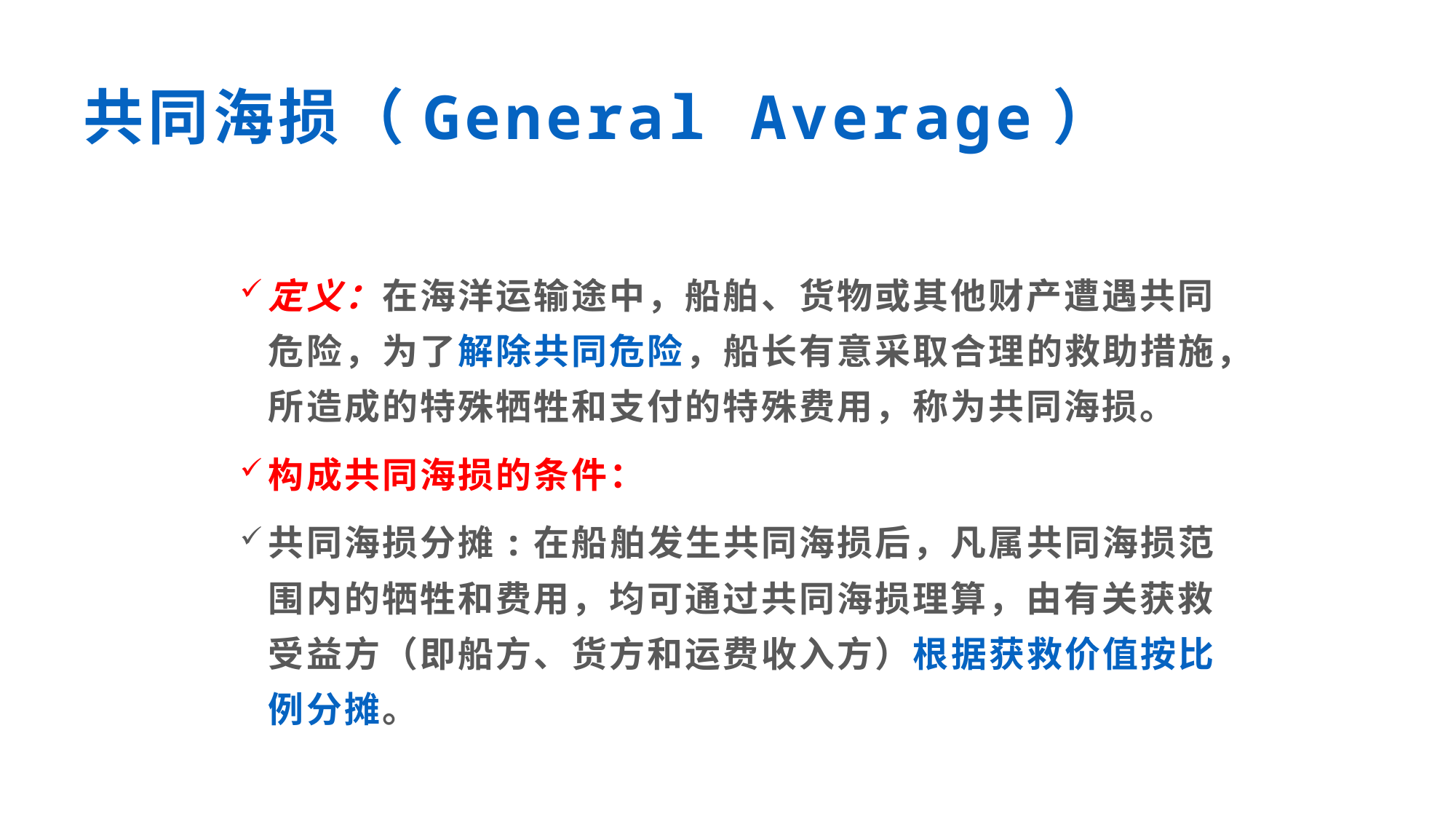

# 共同海损（General Average）
定义：在海洋运输途中，船舶、货物或其他财产遭遇共同危险，为了解除共同危险，船长有意采取合理的救助措施，所造成的特殊牺牲和支付的特殊费用，称为共同海损。
构成共同海损的条件：
共同海损分摊:在船舶发生共同海损后，凡属共同海损范围内的牺牲和费用，均可通过共同海损理算，由有关获救受益方（即船方、货方和运费收入方）根据获救价值按比例分摊。